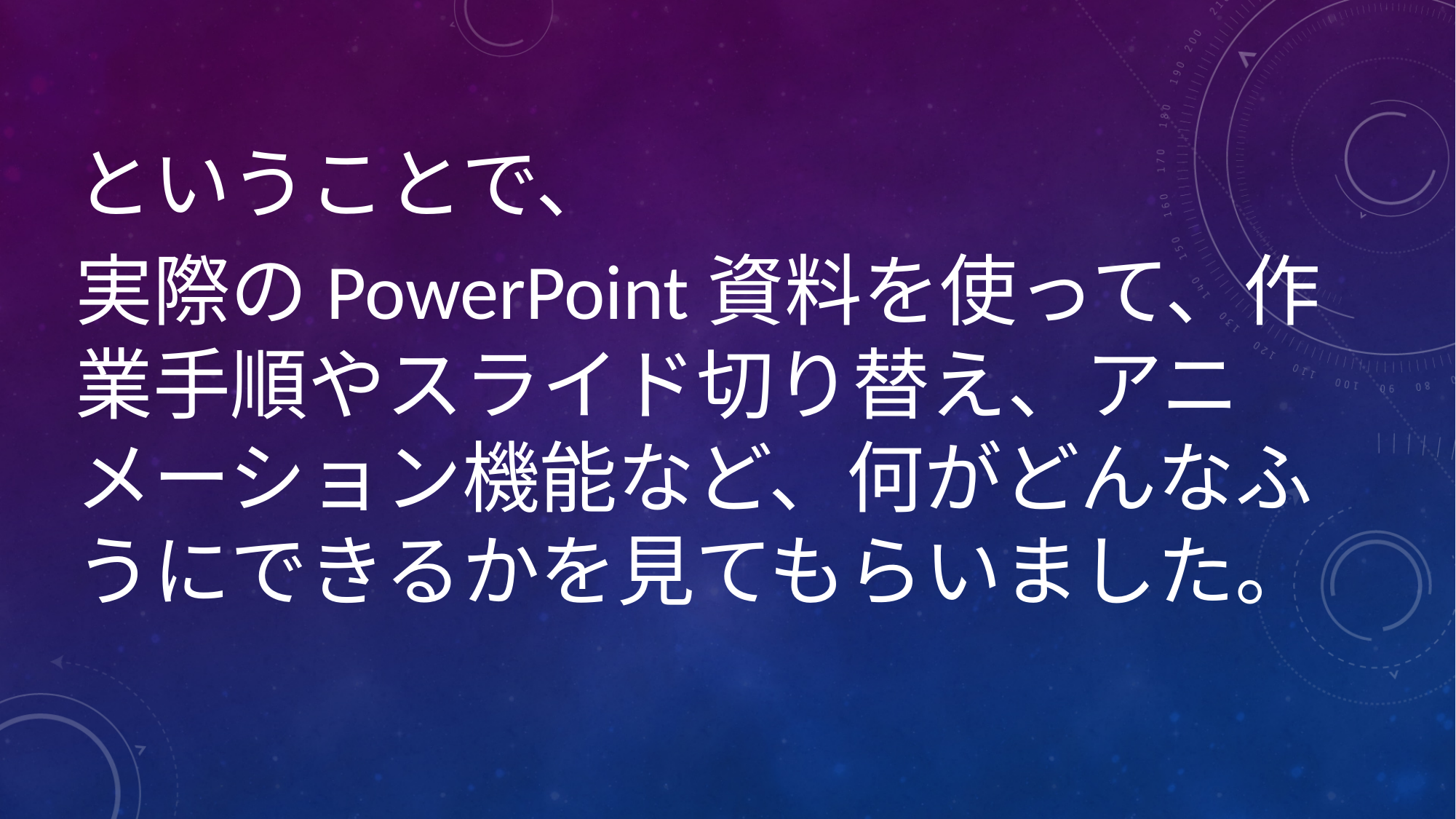

ということで、
実際のPowerPoint資料を使って、作業手順やスライド切り替え、アニメーション機能など、何がどんなふうにできるかを見てもらいました。